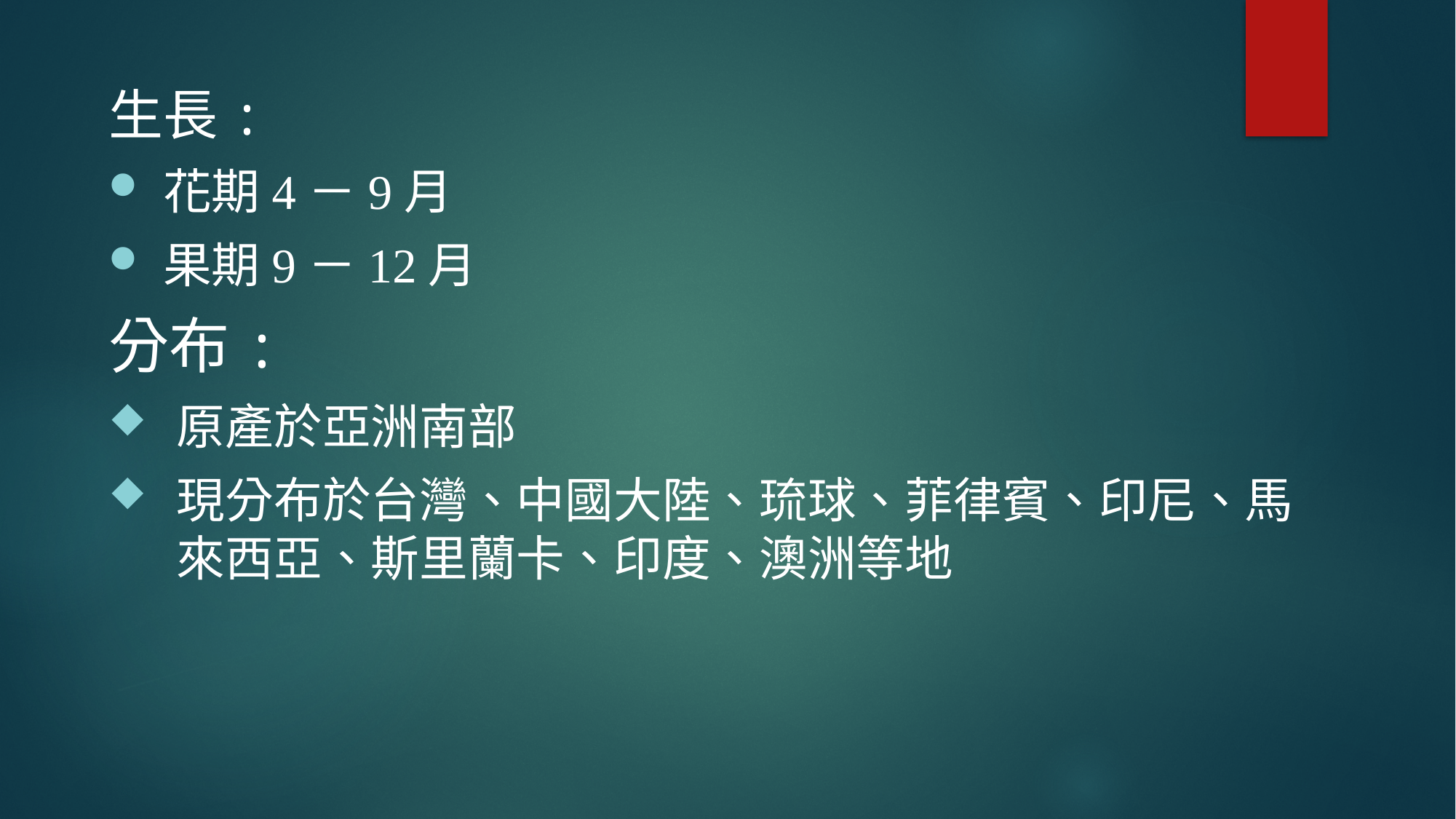

生長:
花期4－9月
果期9－12月
分布:
原產於亞洲南部
現分布於台灣、中國大陸、琉球、菲律賓、印尼、馬來西亞、斯里蘭卡、印度、澳洲等地